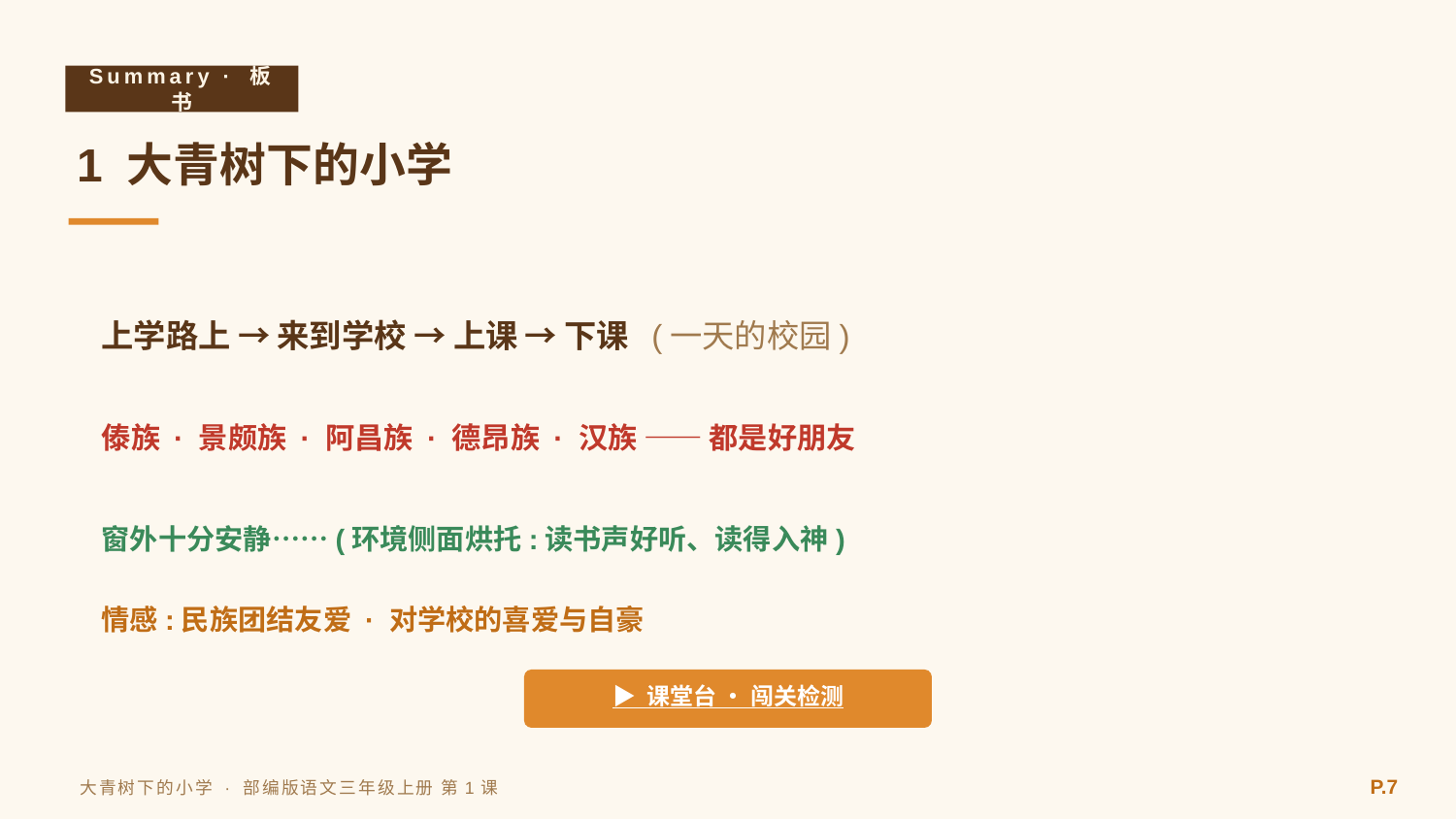

Summary · 板书

1 大青树下的小学

上学路上 → 来到学校 → 上课 → 下课  (一天的校园)
傣族 · 景颇族 · 阿昌族 · 德昂族 · 汉族 —— 都是好朋友
窗外十分安静……(环境侧面烘托:读书声好听、读得入神)
情感:民族团结友爱 · 对学校的喜爱与自豪
▶  课堂台 · 闯关检测

P.7
大青树下的小学 · 部编版语文三年级上册 第1课